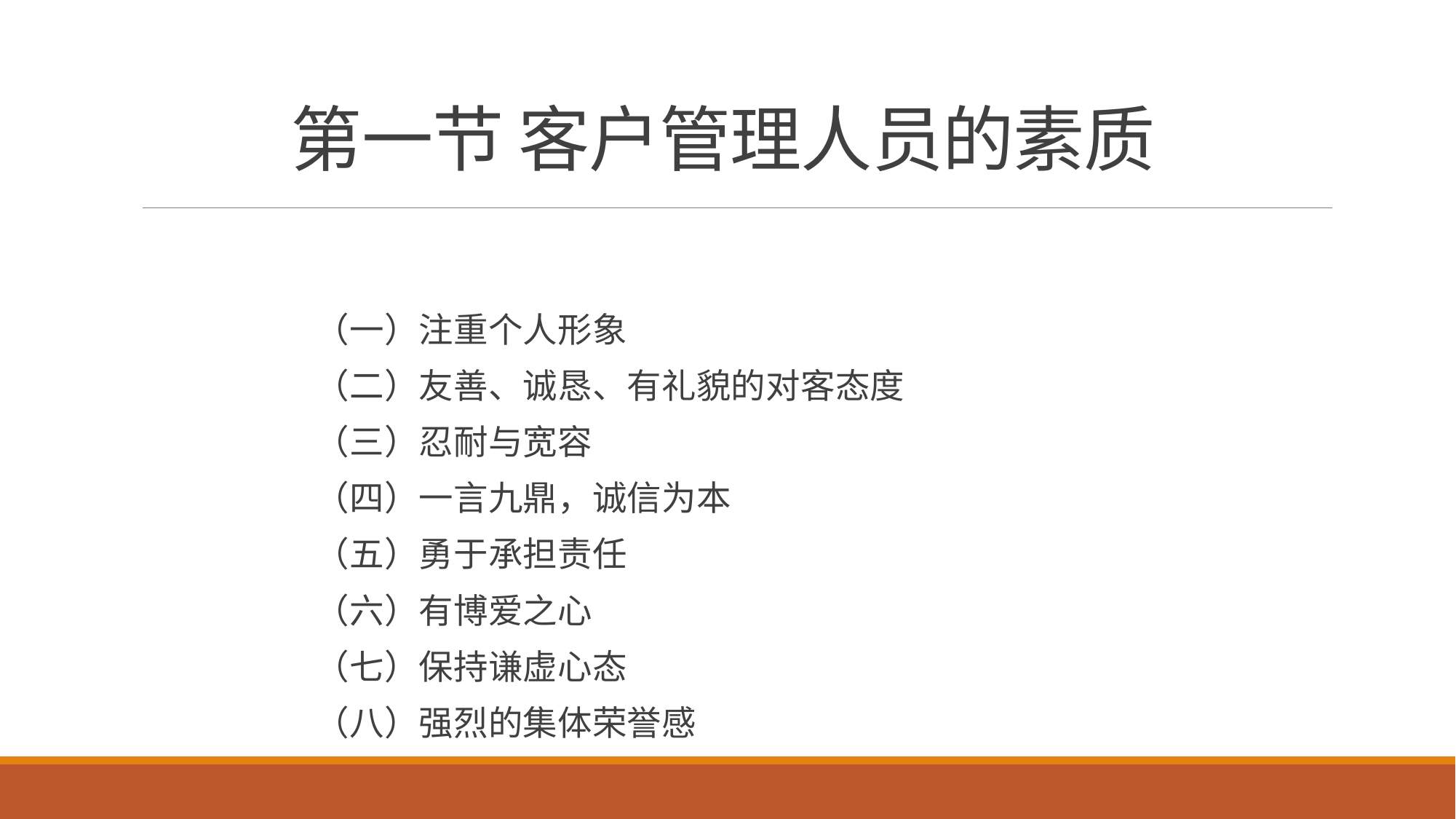

# 第一节 客户管理人员的素质
（一）注重个人形象
（二）友善、诚恳、有礼貌的对客态度
（三）忍耐与宽容
（四）一言九鼎，诚信为本
（五）勇于承担责任
（六）有博爱之心
（七）保持谦虚心态
（八）强烈的集体荣誉感